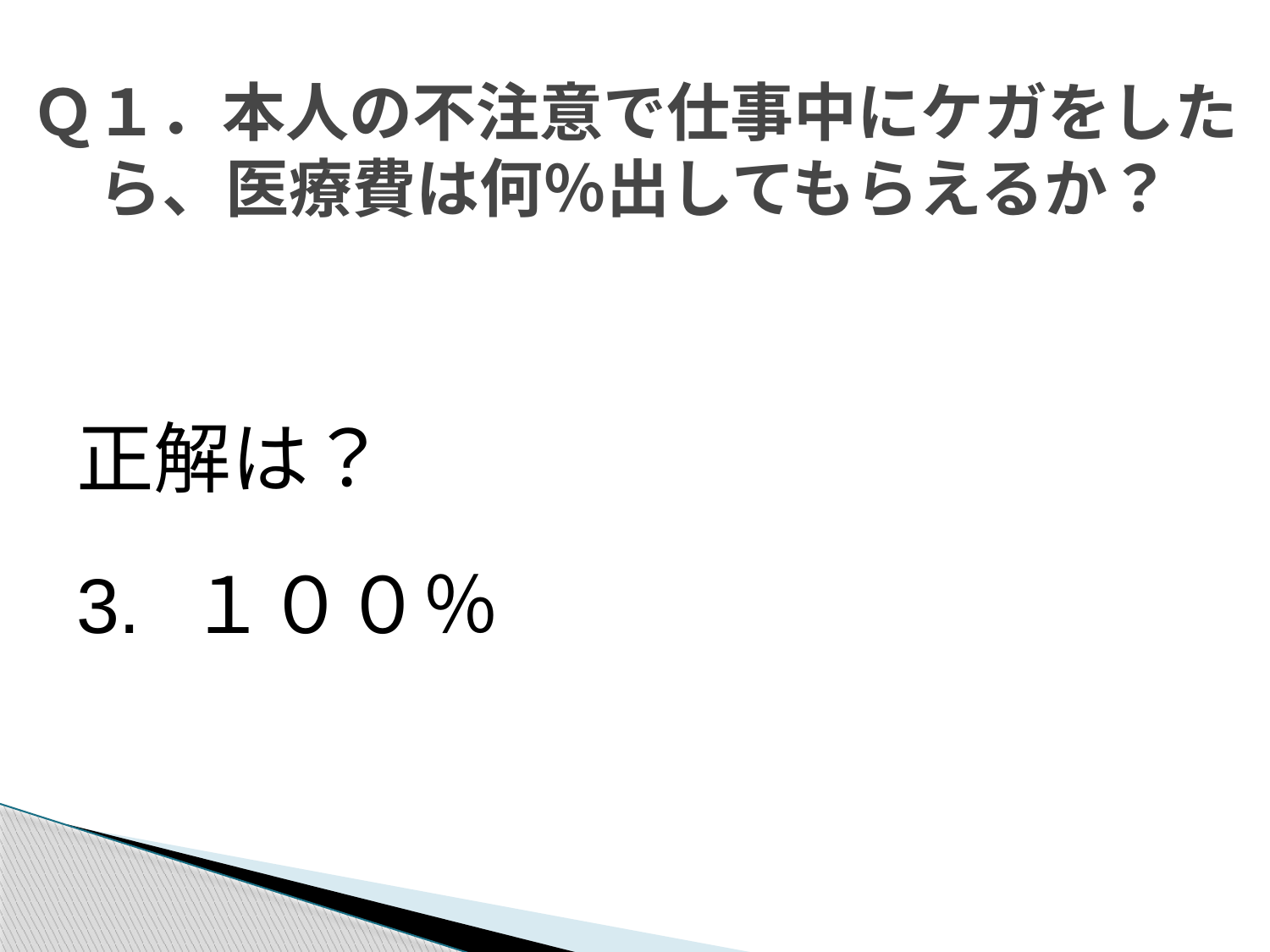

# Ｑ１．本人の不注意で仕事中にケガをしたら、医療費は何％出してもらえるか？
正解は？
１００％